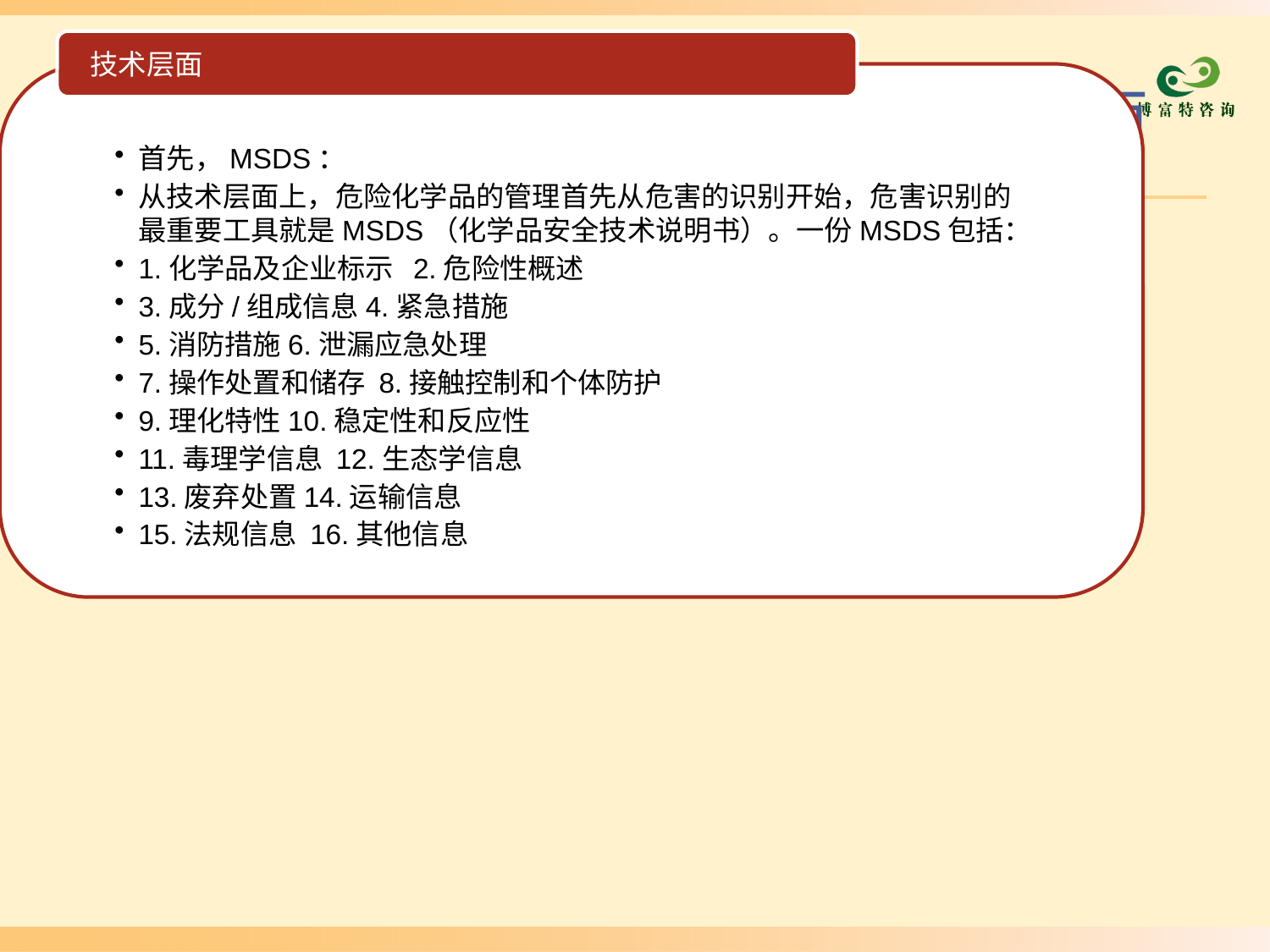

# 3.危化品的安全管理——技术层面
首先，MSDS：
从技术层面上，危险化学品的管理首先从危害的识别开始，危害识别的最重要工具就是MSDS（化学品安全技术说明书）。一份MSDS包括：
1.化学品及企业标示  2.危险性概述
3.成分/组成信息4.紧急措施
5.消防措施6.泄漏应急处理
7.操作处置和储存 8.接触控制和个体防护
9.理化特性10.稳定性和反应性
11.毒理学信息 12.生态学信息
13.废弃处置14.运输信息
15.法规信息 16.其他信息
技术层面